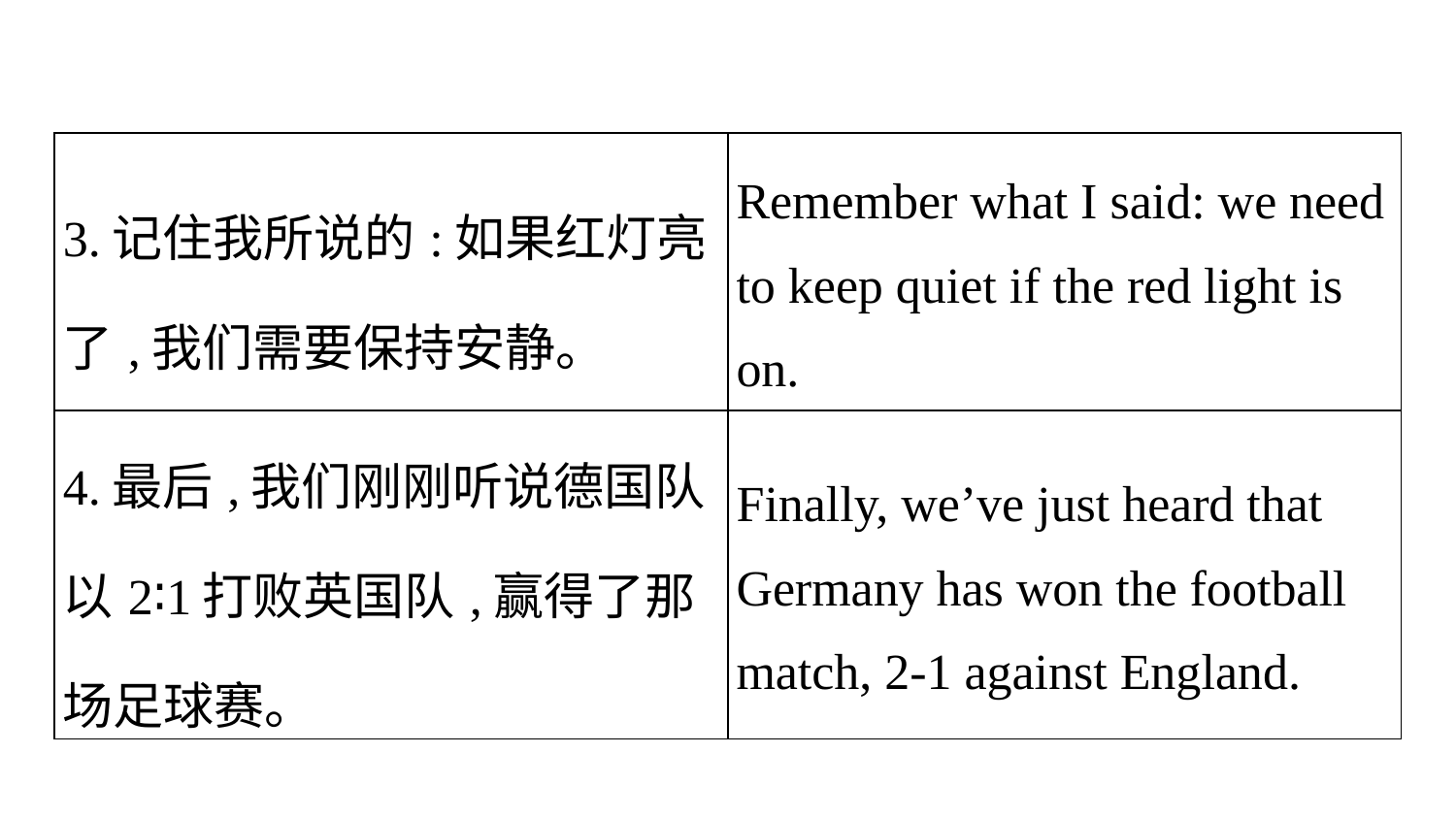

| 3.记住我所说的:如果红灯亮了,我们需要保持安静。 | Remember what I said: we need to keep quiet if the red light is on. |
| --- | --- |
| 4.最后,我们刚刚听说德国队以2∶1打败英国队,赢得了那场足球赛。 | Finally, we’ve just heard that Germany has won the football match, 2-1 against England. |